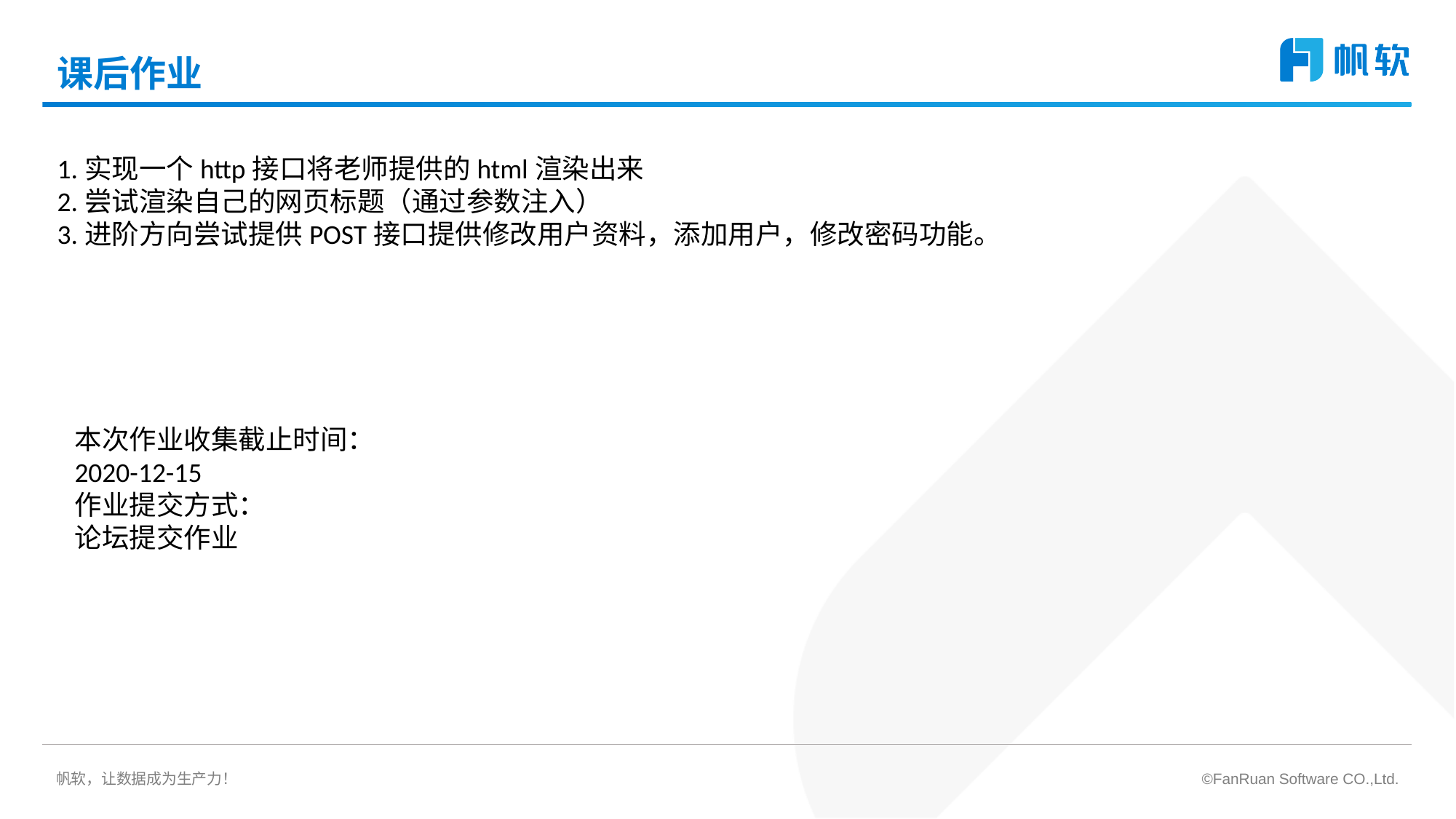

# 课后作业
1.实现一个http接口将老师提供的html渲染出来
2.尝试渲染自己的网页标题（通过参数注入）
3.进阶方向尝试提供POST接口提供修改用户资料，添加用户，修改密码功能。
本次作业收集截止时间：
2020-12-15
作业提交方式：
论坛提交作业